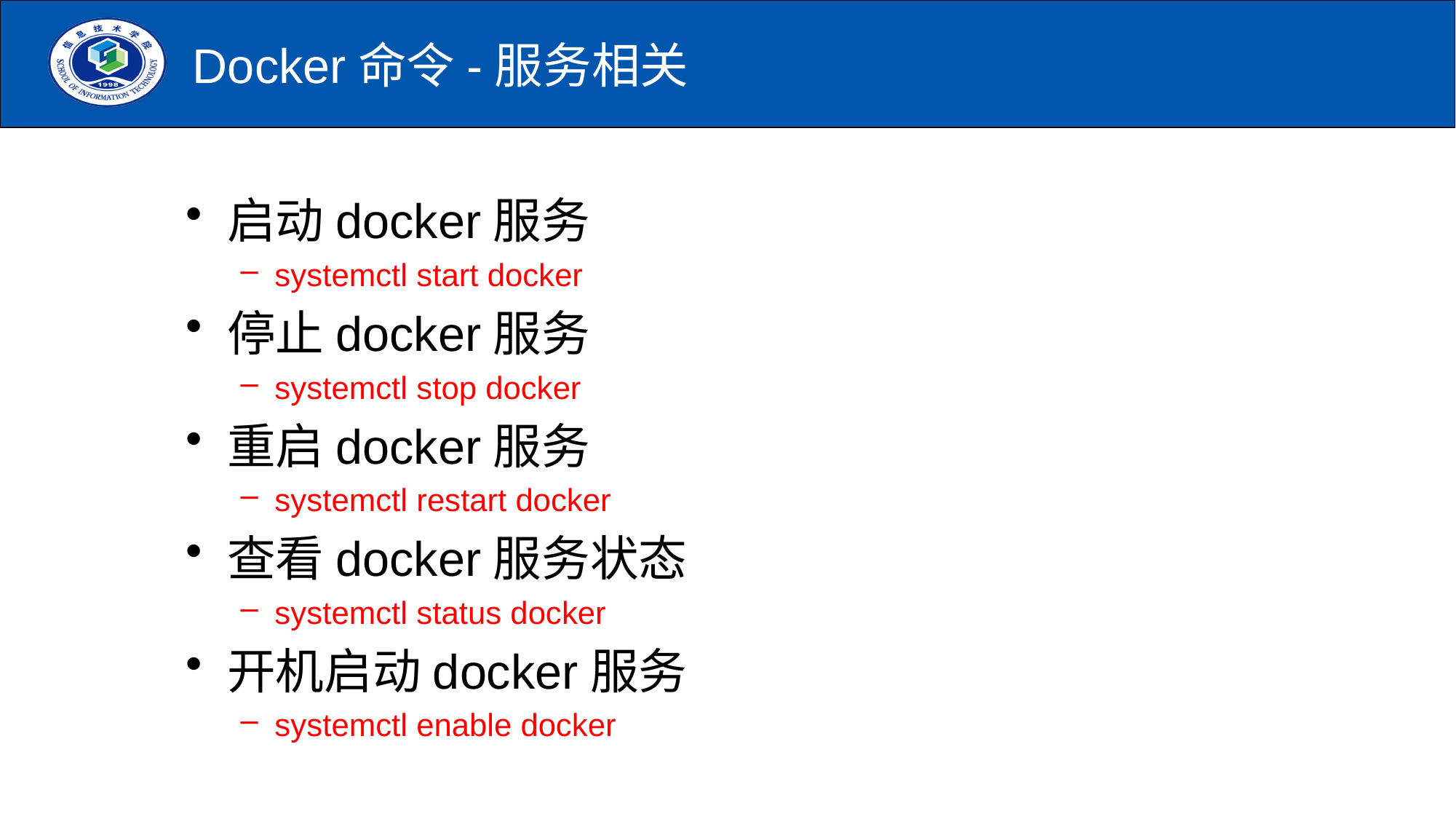

# Docker命令-服务相关
启动docker服务
systemctl start docker
停止docker服务
systemctl stop docker
重启docker服务
systemctl restart docker
查看docker服务状态
systemctl status docker
开机启动docker服务
systemctl enable docker